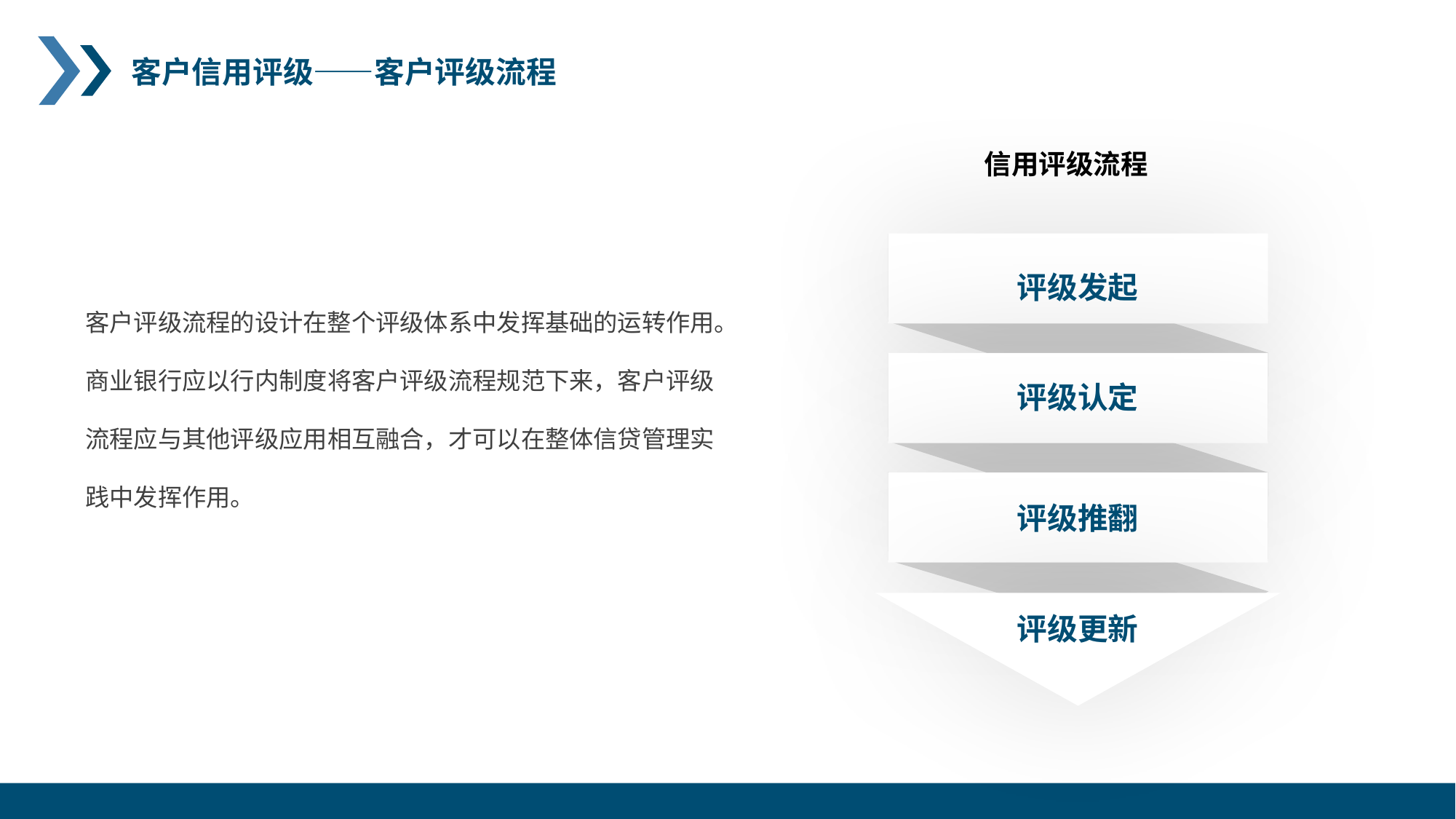

客户信用评级——客户评级流程
信用评级流程

评级发起

评级认定

评级推翻

评级更新
客户评级流程的设计在整个评级体系中发挥基础的运转作用。商业银行应以行内制度将客户评级流程规范下来，客户评级流程应与其他评级应用相互融合，才可以在整体信贷管理实践中发挥作用。